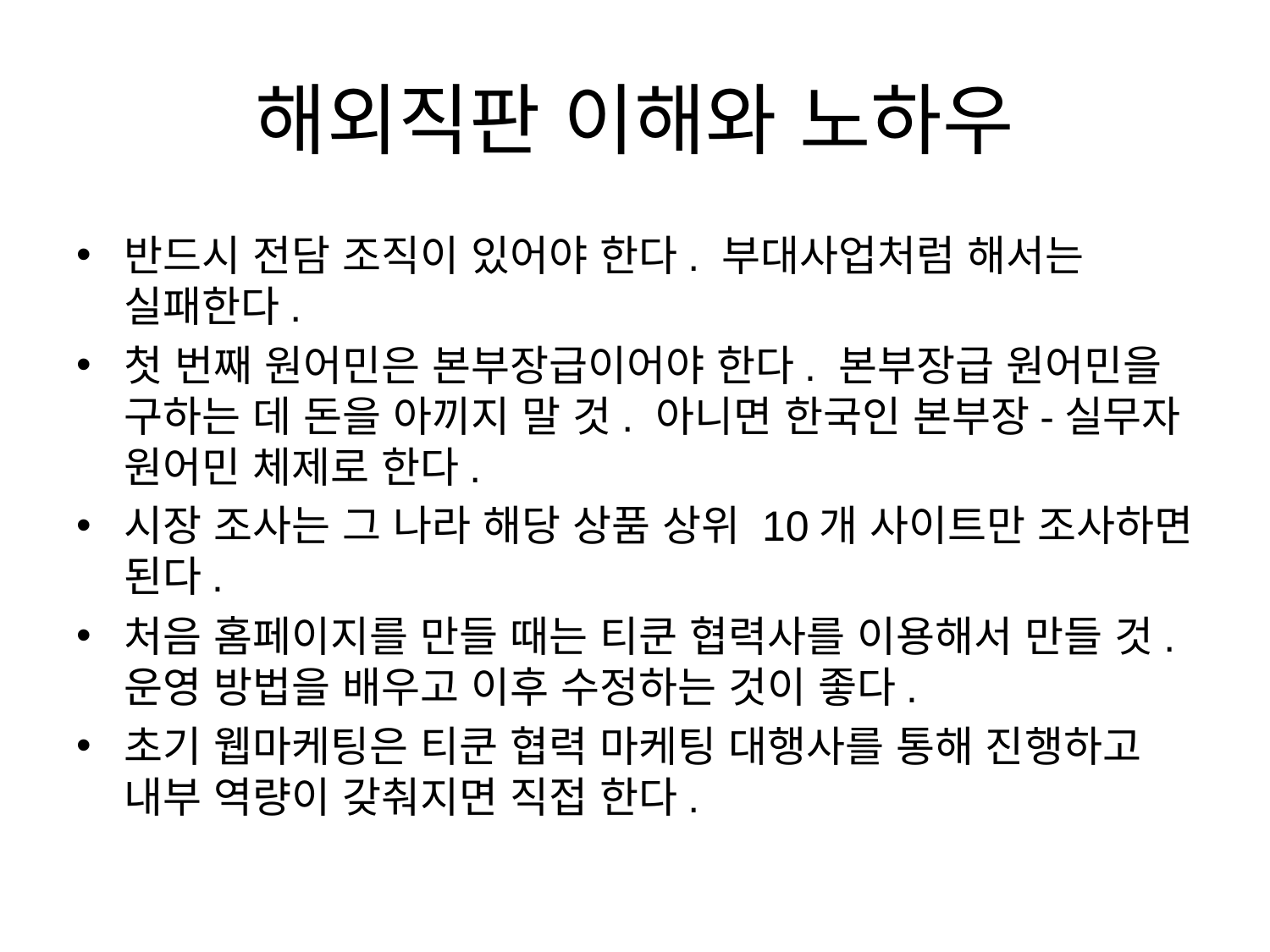

# 해외직판 이해와 노하우
반드시 전담 조직이 있어야 한다. 부대사업처럼 해서는 실패한다.
첫 번째 원어민은 본부장급이어야 한다. 본부장급 원어민을 구하는 데 돈을 아끼지 말 것. 아니면 한국인 본부장-실무자 원어민 체제로 한다.
시장 조사는 그 나라 해당 상품 상위 10개 사이트만 조사하면 된다.
처음 홈페이지를 만들 때는 티쿤 협력사를 이용해서 만들 것. 운영 방법을 배우고 이후 수정하는 것이 좋다.
초기 웹마케팅은 티쿤 협력 마케팅 대행사를 통해 진행하고 내부 역량이 갖춰지면 직접 한다.